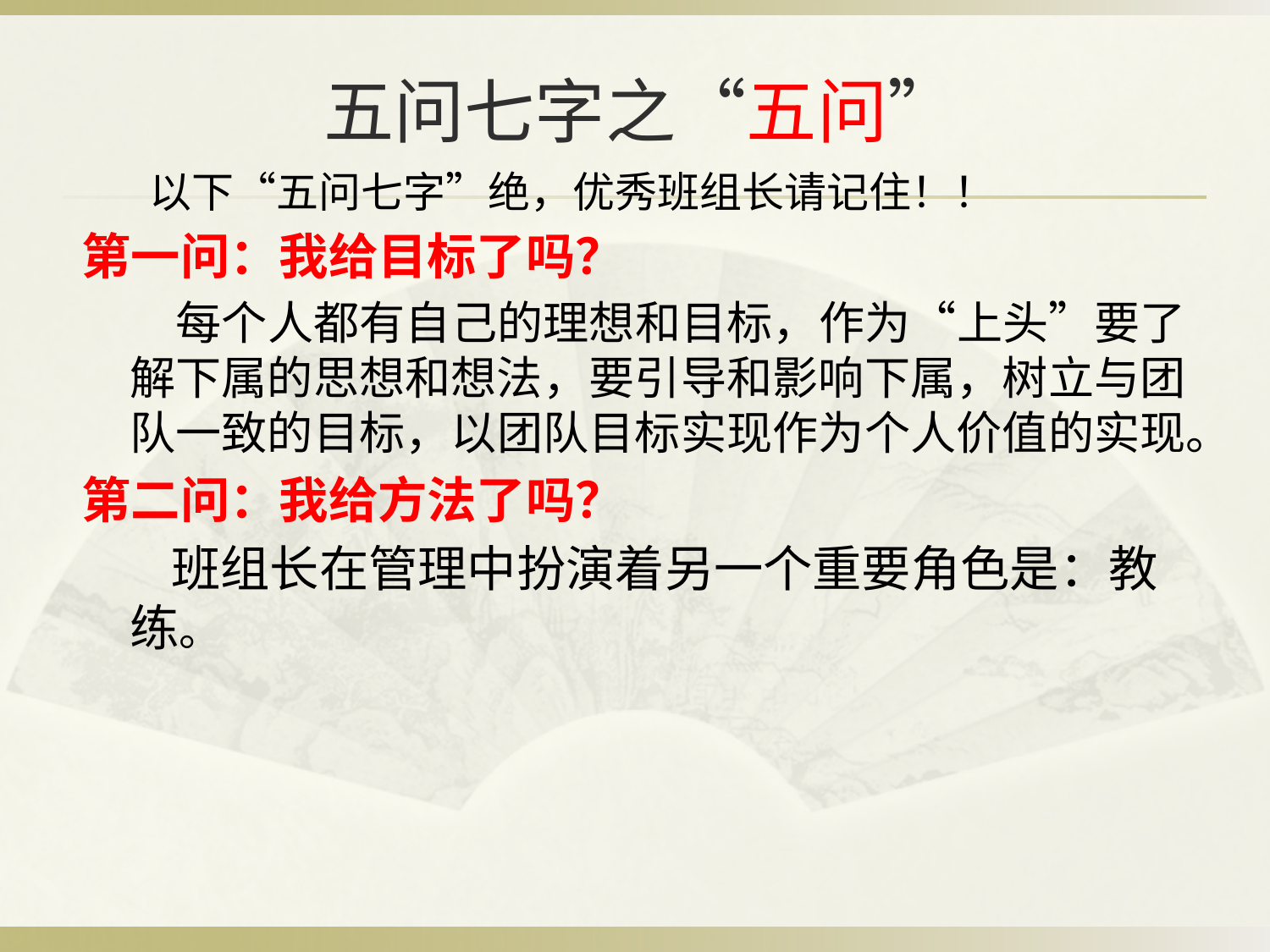

# 五问七字之“五问”
      以下“五问七字”绝，优秀班组长请记住！！
第一问：我给目标了吗？
        每个人都有自己的理想和目标，作为“上头”要了解下属的思想和想法，要引导和影响下属，树立与团队一致的目标，以团队目标实现作为个人价值的实现。
第二问：我给方法了吗？
        班组长在管理中扮演着另一个重要角色是：教练。